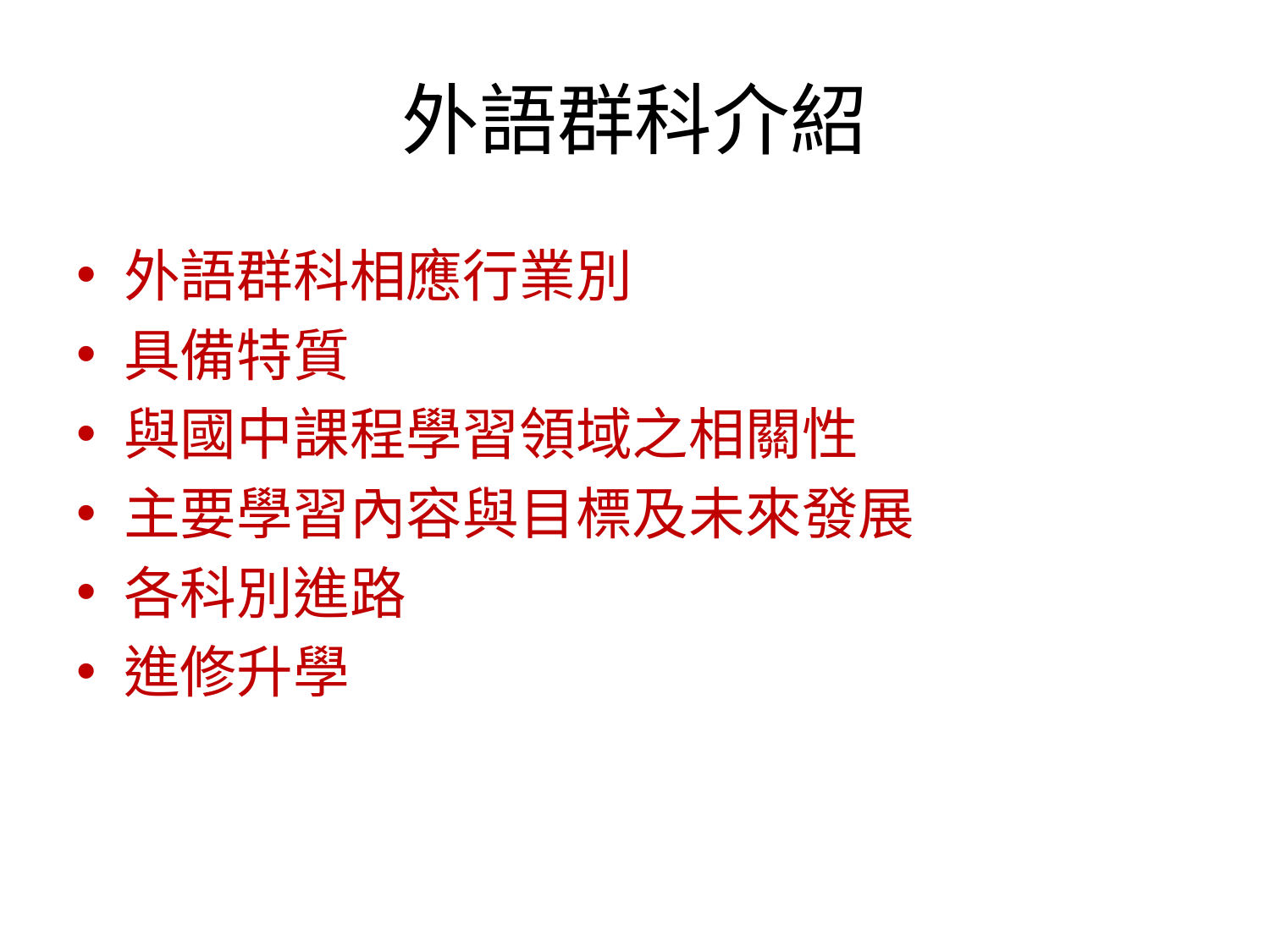

# 外語群科介紹
外語群科相應行業別
具備特質
與國中課程學習領域之相關性
主要學習內容與目標及未來發展
各科別進路
進修升學